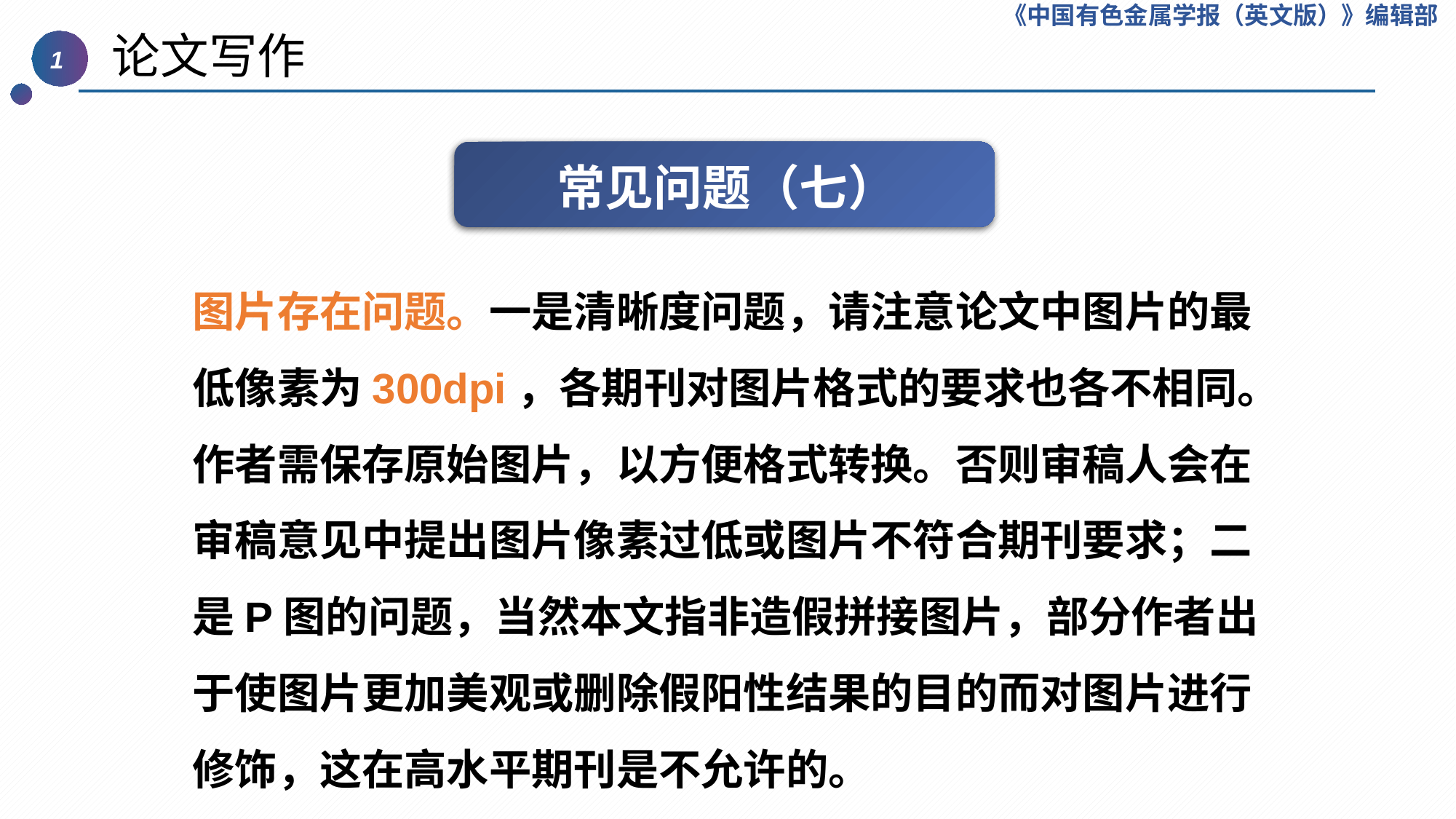

《中国有色金属学报（英文版）》编辑部

      论文写作

1

常见问题（七）
图片存在问题。一是清晰度问题，请注意论文中图片的最低像素为300dpi，各期刊对图片格式的要求也各不相同。作者需保存原始图片，以方便格式转换。否则审稿人会在审稿意见中提出图片像素过低或图片不符合期刊要求；二是P图的问题，当然本文指非造假拼接图片，部分作者出于使图片更加美观或删除假阳性结果的目的而对图片进行修饰，这在高水平期刊是不允许的。